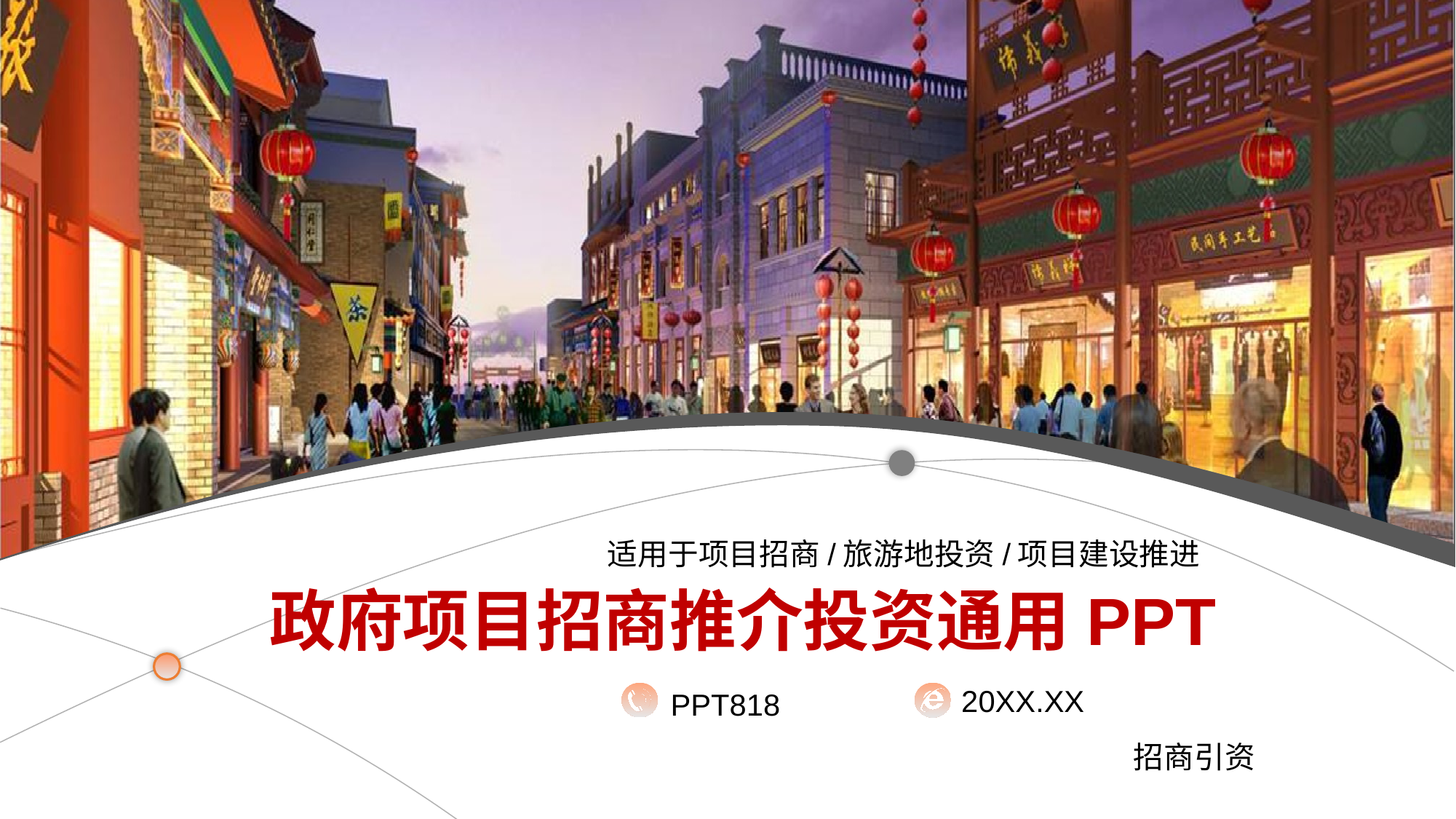

适用于项目招商/旅游地投资/项目建设推进
政府项目招商推介投资通用PPT

20XX.XX
PPT818

招商引资